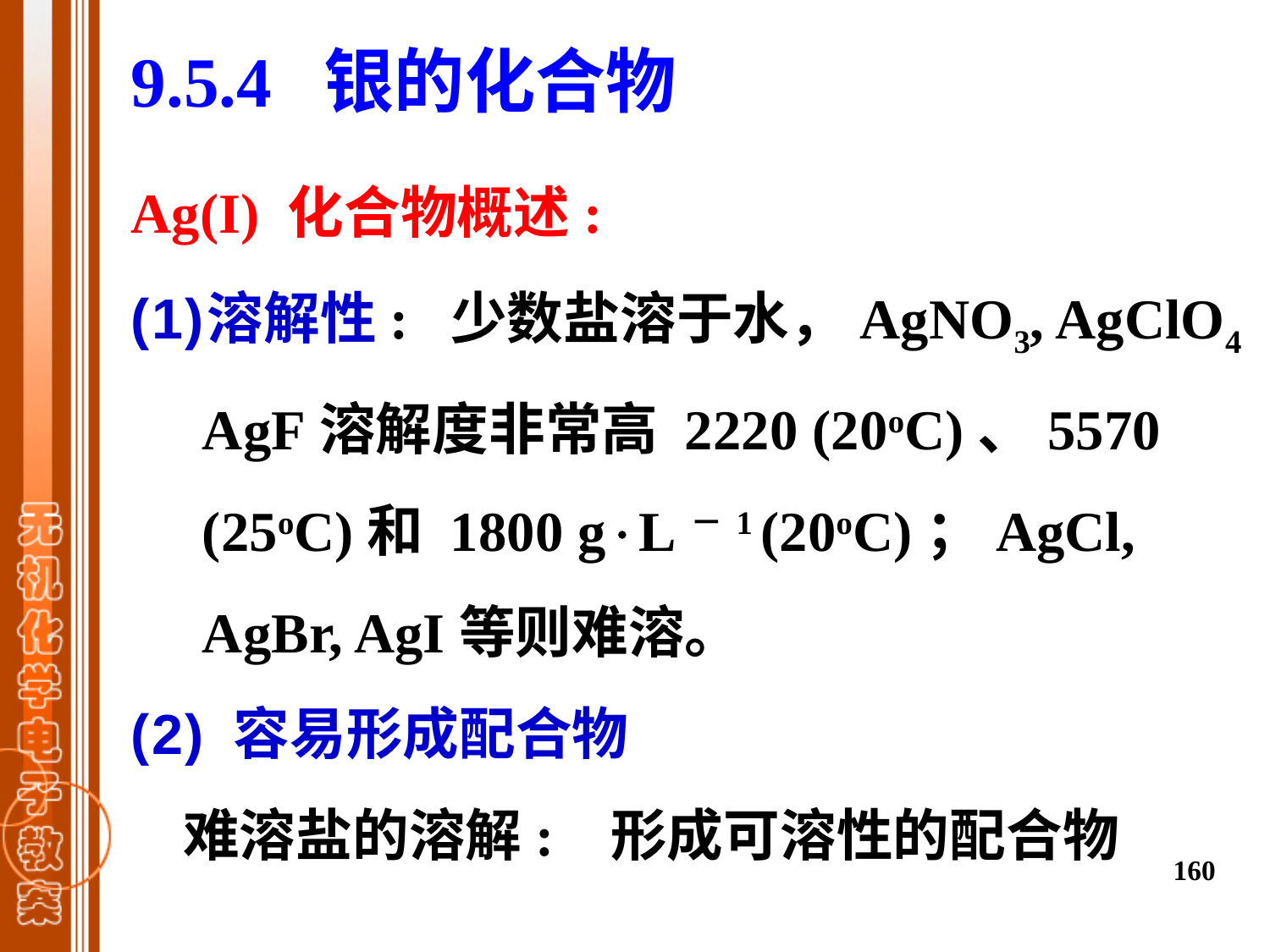

9.5.4  银的化合物
Ag(I) 化合物概述:
溶解性:  少数盐溶于水，AgNO3, AgClO4 AgF溶解度非常高 2220 (20oC)、5570 (25oC)和 1800 g⋅L－1 (20oC)；AgCl, AgBr, AgI等则难溶。
 容易形成配合物
   难溶盐的溶解:   形成可溶性的配合物
160
160